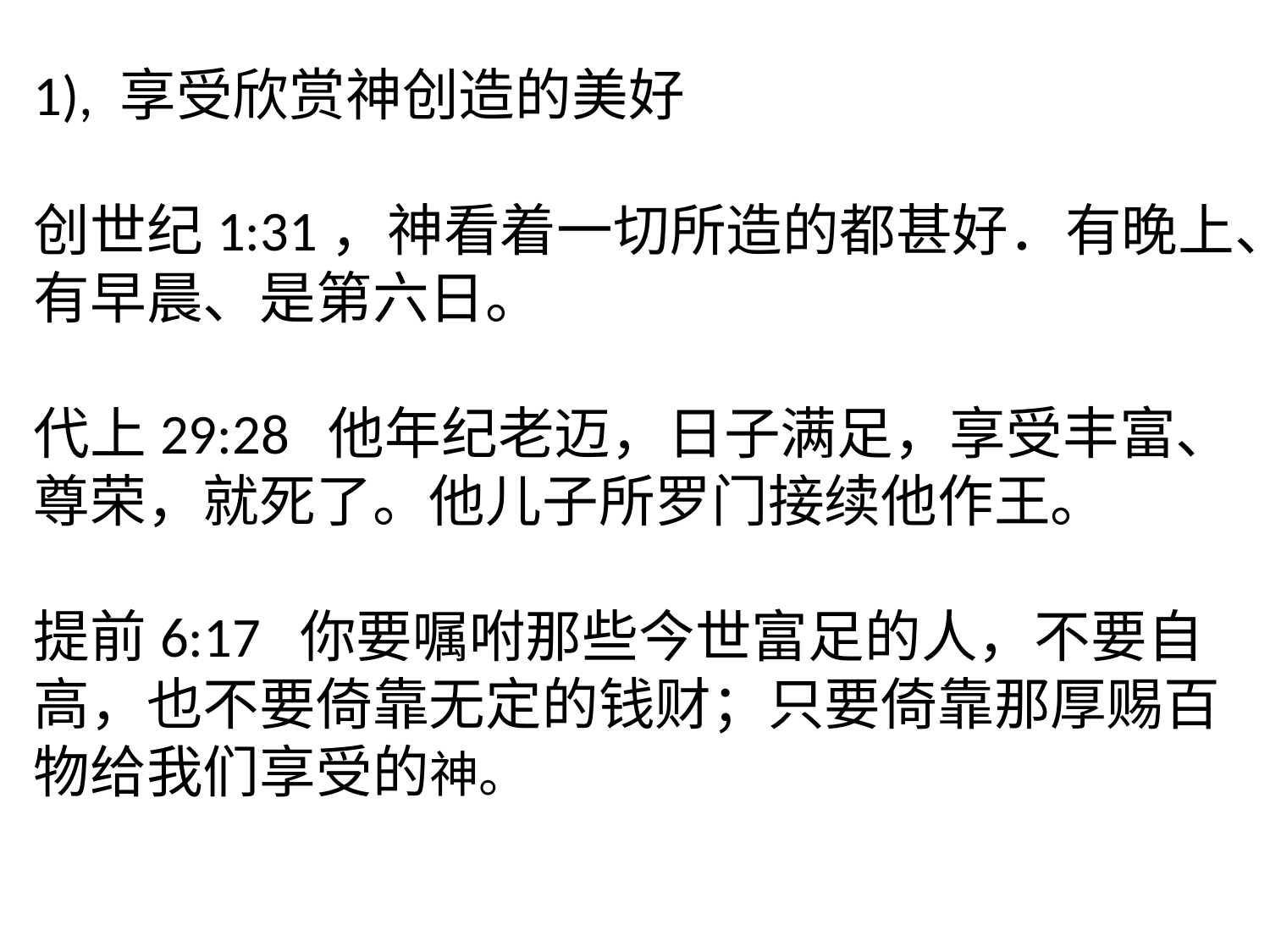

1), 享受欣赏神创造的美好
创世纪1:31，神看着一切所造的都甚好．有晚上、有早晨、是第六日。

代上29:28  他年纪老迈，日子满足，享受丰富、尊荣，就死了。他儿子所罗门接续他作王。

提前6:17  你要嘱咐那些今世富足的人，不要自高，也不要倚靠无定的钱财；只要倚靠那厚赐百物给我们享受的神。